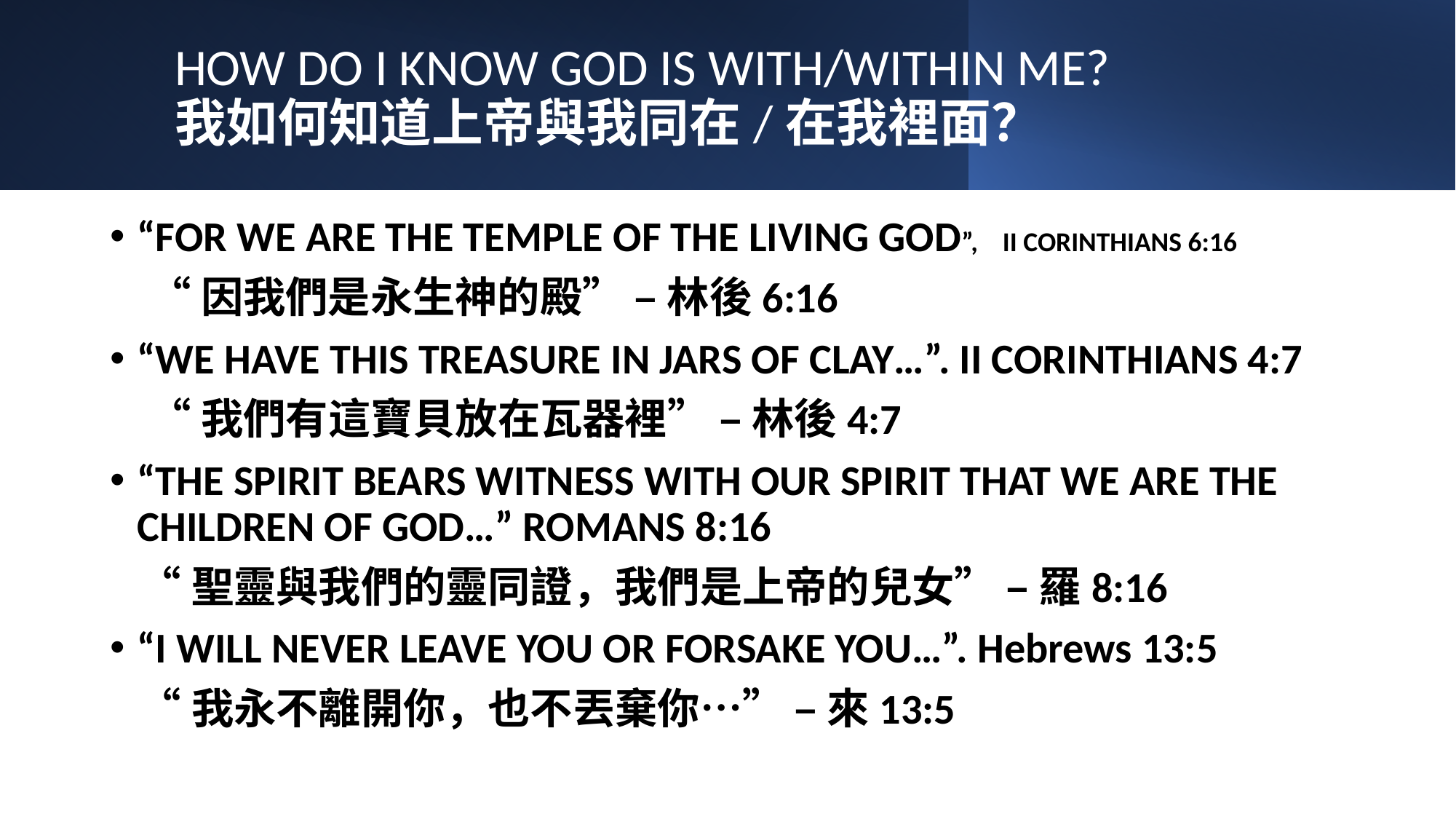

# HOW DO I KNOW GOD IS WITH/WITHIN ME? 我如何知道上帝與我同在/在我裡面？
“FOR WE ARE THE TEMPLE OF THE LIVING GOD”,    II CORINTHIANS 6:16
    “因我們是永生神的殿” – 林後6:16
“WE HAVE THIS TREASURE IN JARS OF CLAY…”. II CORINTHIANS 4:7
    “我們有這寶貝放在瓦器裡” – 林後4:7
“THE SPIRIT BEARS WITNESS WITH OUR SPIRIT THAT WE ARE THE CHILDREN OF GOD…” ROMANS 8:16
   “聖靈與我們的靈同證，我們是上帝的兒女” – 羅8:16
“I WILL NEVER LEAVE YOU OR FORSAKE YOU…”. Hebrews 13:5
   “我永不離開你，也不丟棄你…” – 來13:5